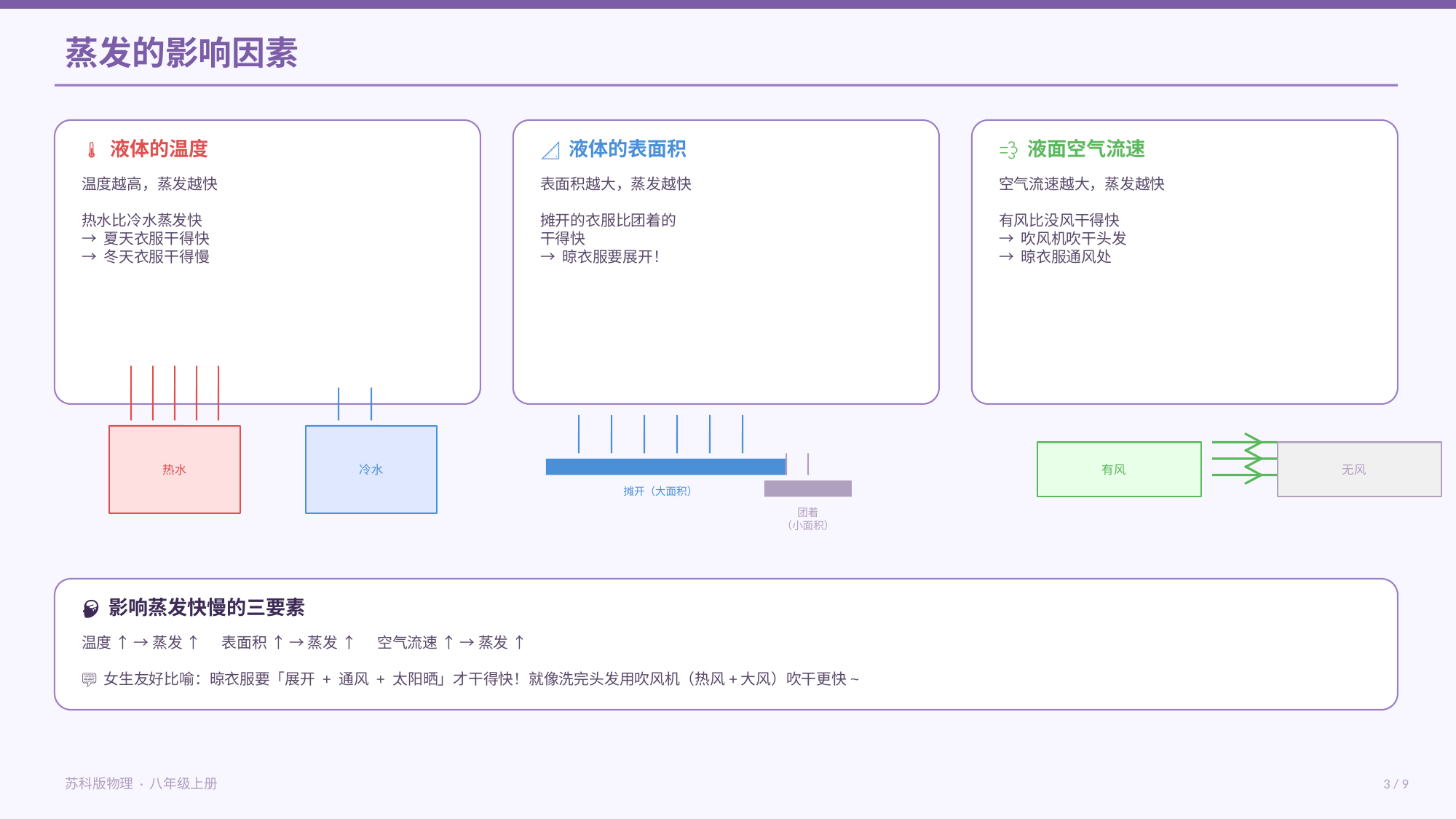

蒸发的影响因素

🌡 液体的温度
📐 液体的表面积
💨 液面空气流速
温度越高，蒸发越快

热水比冷水蒸发快
→ 夏天衣服干得快
→ 冬天衣服干得慢
表面积越大，蒸发越快

摊开的衣服比团着的
干得快
→ 晾衣服要展开！
空气流速越大，蒸发越快

有风比没风干得快
→ 吹风机吹干头发
→ 晾衣服通风处

热水
冷水

有风
无风

摊开（大面积）

团着
（小面积）

🧠 影响蒸发快慢的三要素
温度 ↑ → 蒸发 ↑      表面积 ↑ → 蒸发 ↑      空气流速 ↑ → 蒸发 ↑

💬 女生友好比喻：晾衣服要「展开 + 通风 + 太阳晒」才干得快！就像洗完头发用吹风机（热风+大风）吹干更快~
苏科版物理 · 八年级上册
3 / 9